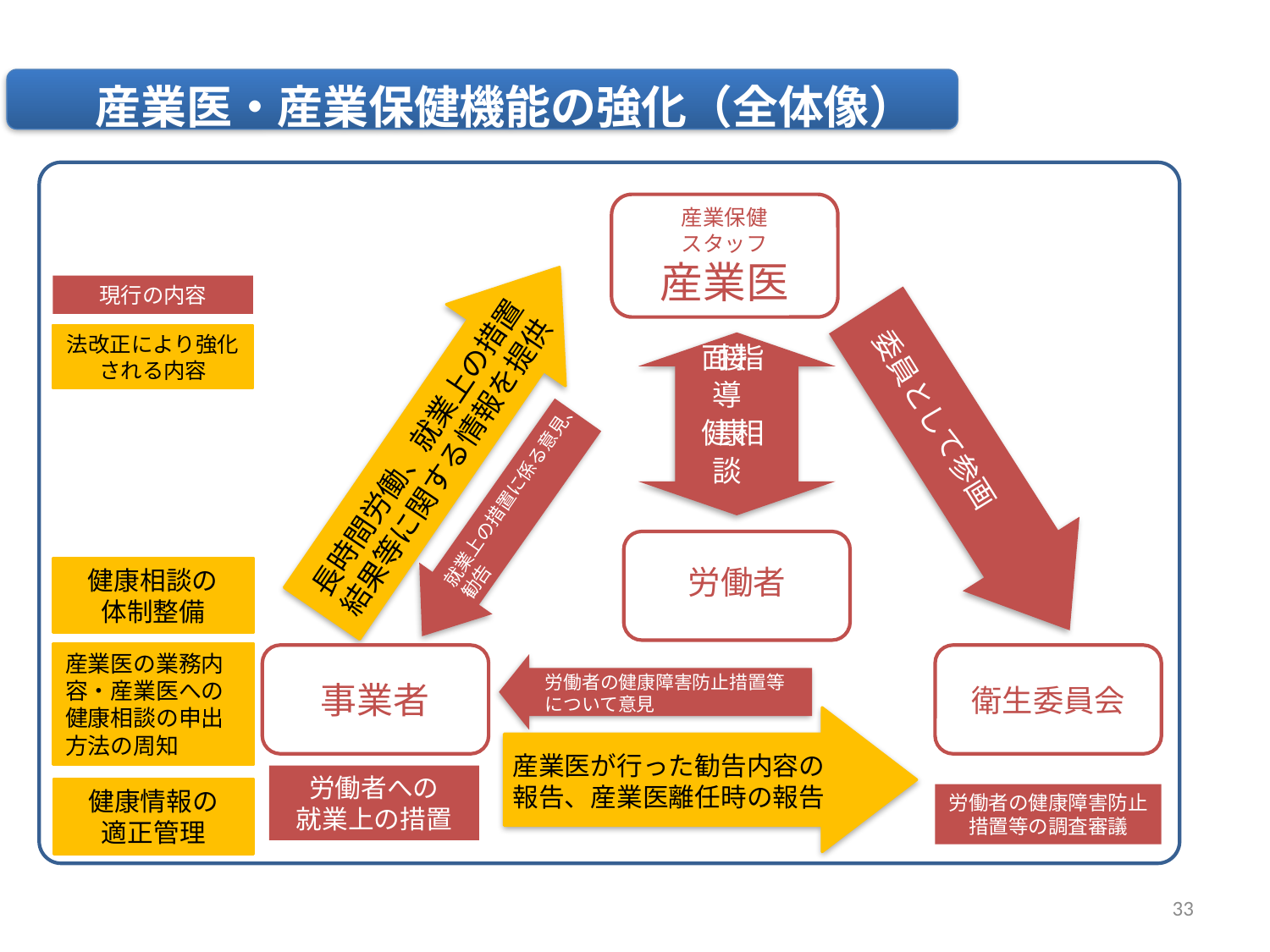

産業医・産業保健機能の強化（全体像）

産業保健
スタッフ
産業医
現行の内容
面接指導
健康相談
法改正により強化される内容

長時間労働、就業上の措置結果等に関する情報を提供
委員として参画
就業上の措置に係る意見、
勧告

労働者
健康相談の
体制整備
産業医の業務内容・産業医への健康相談の申出方法の周知
衛生委員会
事業者

労働者の健康障害防止措置等について意見

産業医が行った勧告内容の報告、産業医離任時の報告
労働者への
就業上の措置
健康情報の
適正管理
労働者の健康障害防止措置等の調査審議
33